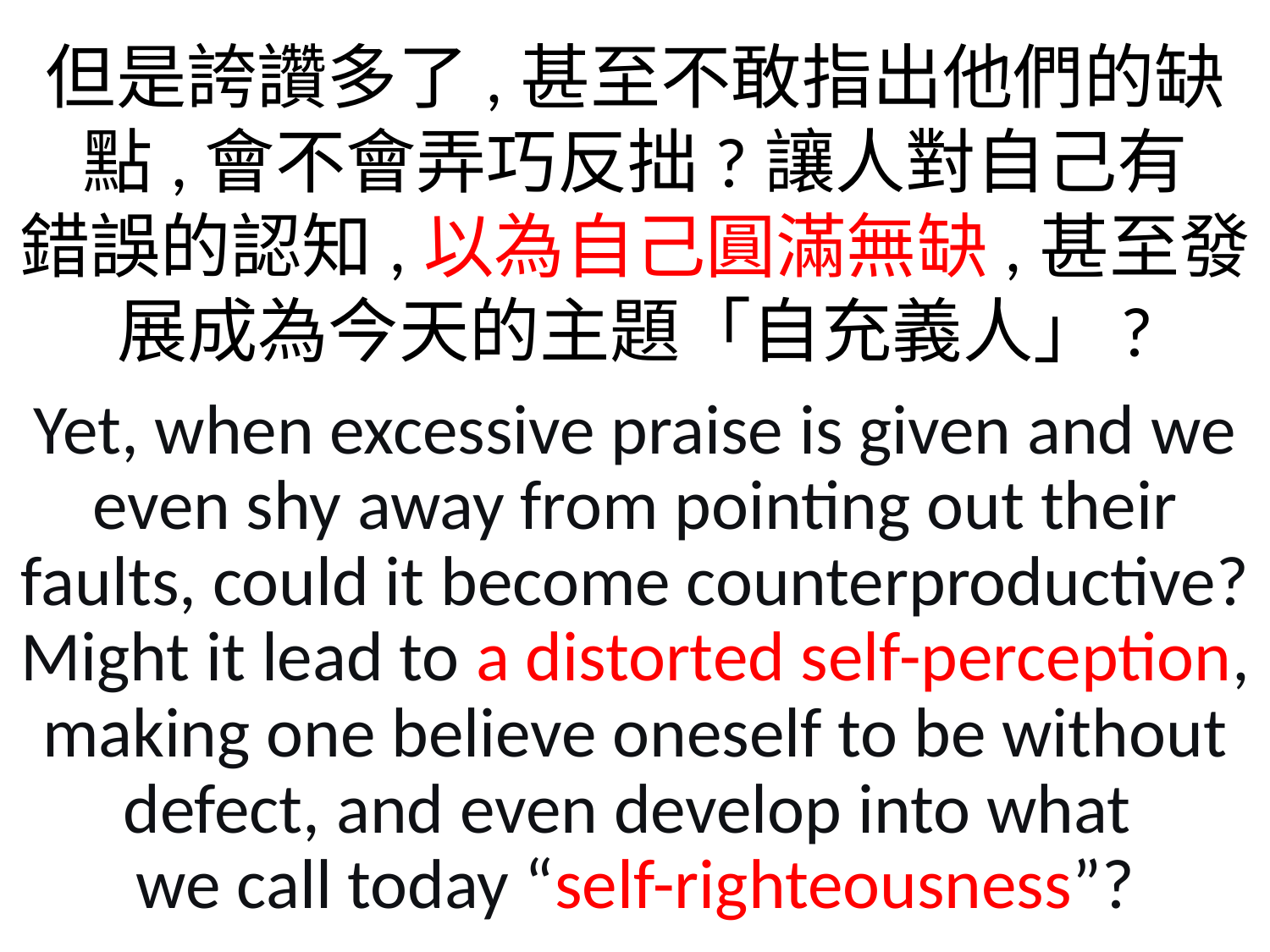

但是誇讚多了,甚至不敢指出他們的缺點,會不會弄巧反拙?讓人對自己有
錯誤的認知,以為自己圓滿無缺,甚至發展成為今天的主題「自充義人」?
Yet, when excessive praise is given and we even shy away from pointing out their faults, could it become counterproductive? Might it lead to a distorted self-perception, making one believe oneself to be without defect, and even develop into what
we call today “self-righteousness”?